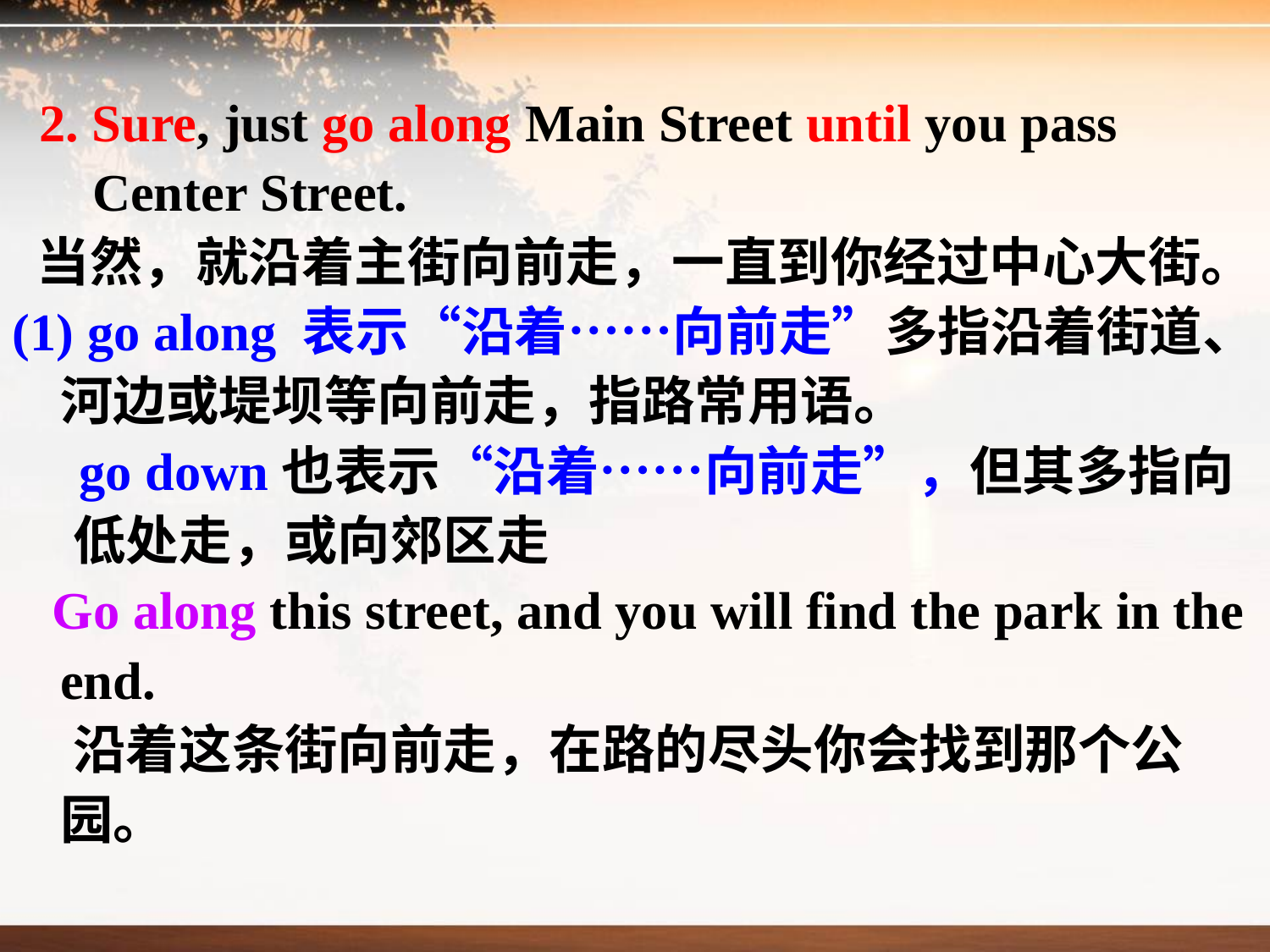

2. Sure, just go along Main Street until you pass
      Center Street.
 当然，就沿着主街向前走，一直到你经过中心大街。
 go along 表示“沿着……向前走”多指沿着街道、河边或堤坝等向前走，指路常用语。
     go down也表示“沿着……向前走”，但其多指向
    低处走，或向郊区走
   Go along this street, and you will find the park in the end.
    沿着这条街向前走，在路的尽头你会找到那个公园。